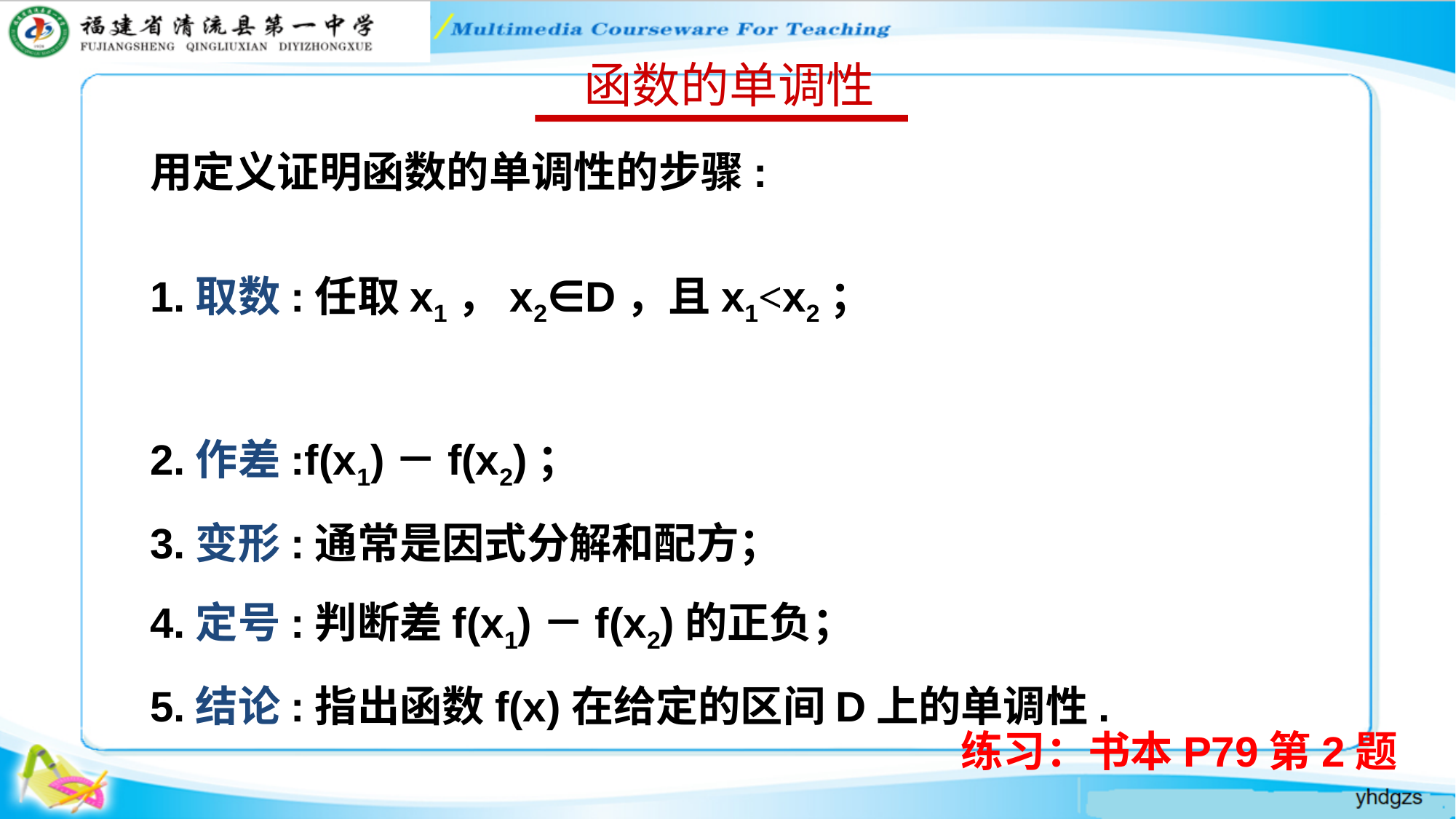

函数的单调性

用定义证明函数的单调性的步骤:
1.取数:任取x1，x2∈D，且x1<x2；
2.作差:f(x1)－f(x2)；
3.变形:通常是因式分解和配方；
4.定号:判断差f(x1)－f(x2)的正负；
5.结论:指出函数f(x)在给定的区间D上的单调性.
练习：书本P79第2题